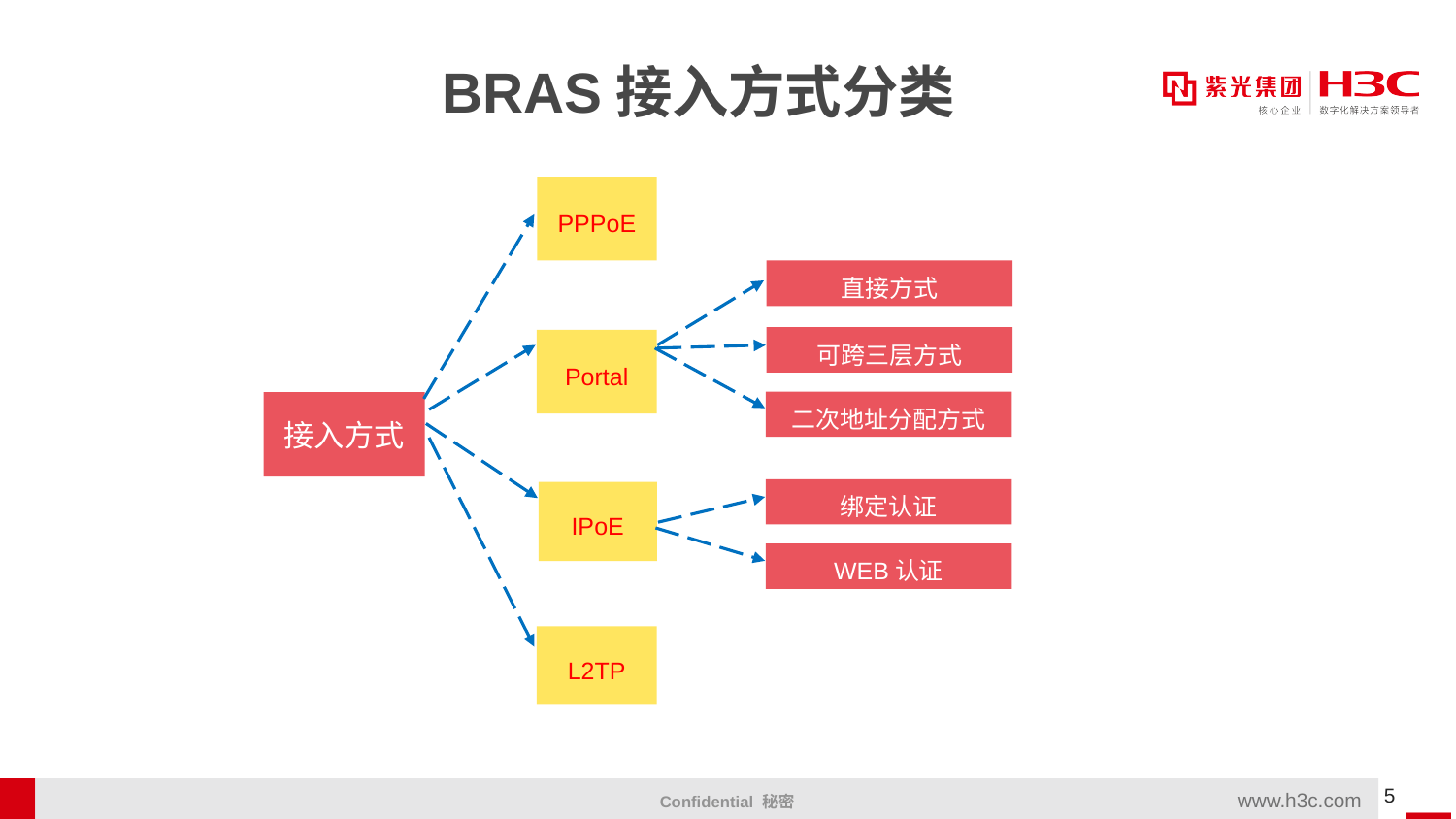

# BRAS接入方式分类
PPPoE

直接方式

可跨三层方式
Portal

二次地址分配方式
接入方式

绑定认证
IPoE

WEB认证
L2TP